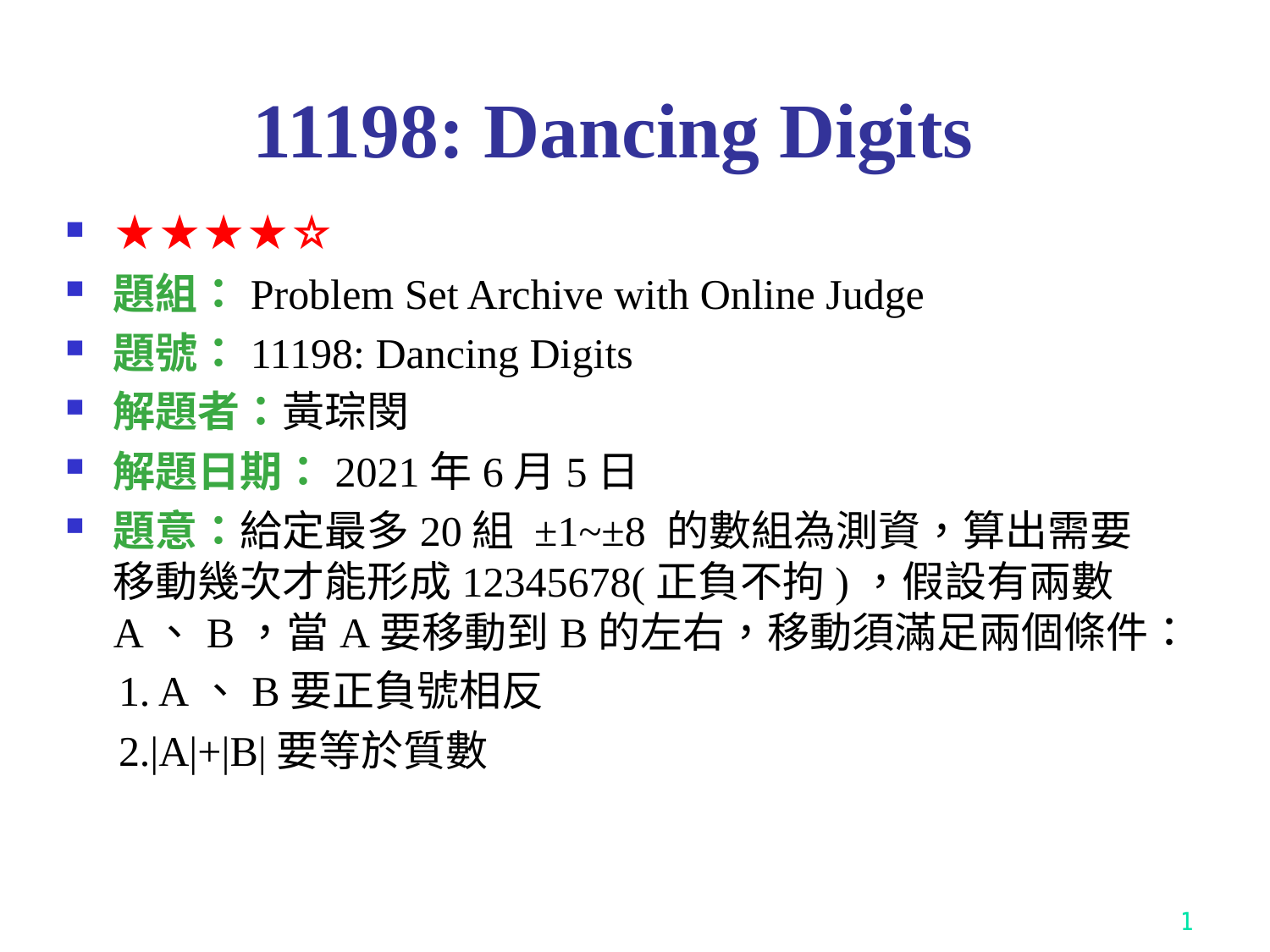

# 11198: Dancing Digits
★★★★☆
題組：Problem Set Archive with Online Judge
題號：11198: Dancing Digits
解題者：黃琮閔
解題日期：2021年6月5日
題意：給定最多20組 ±1~±8 的數組為測資，算出需要移動幾次才能形成12345678(正負不拘)，假設有兩數A、B，當A要移動到B的左右，移動須滿足兩個條件：
     1. A、B要正負號相反
     2.|A|+|B|要等於質數

1